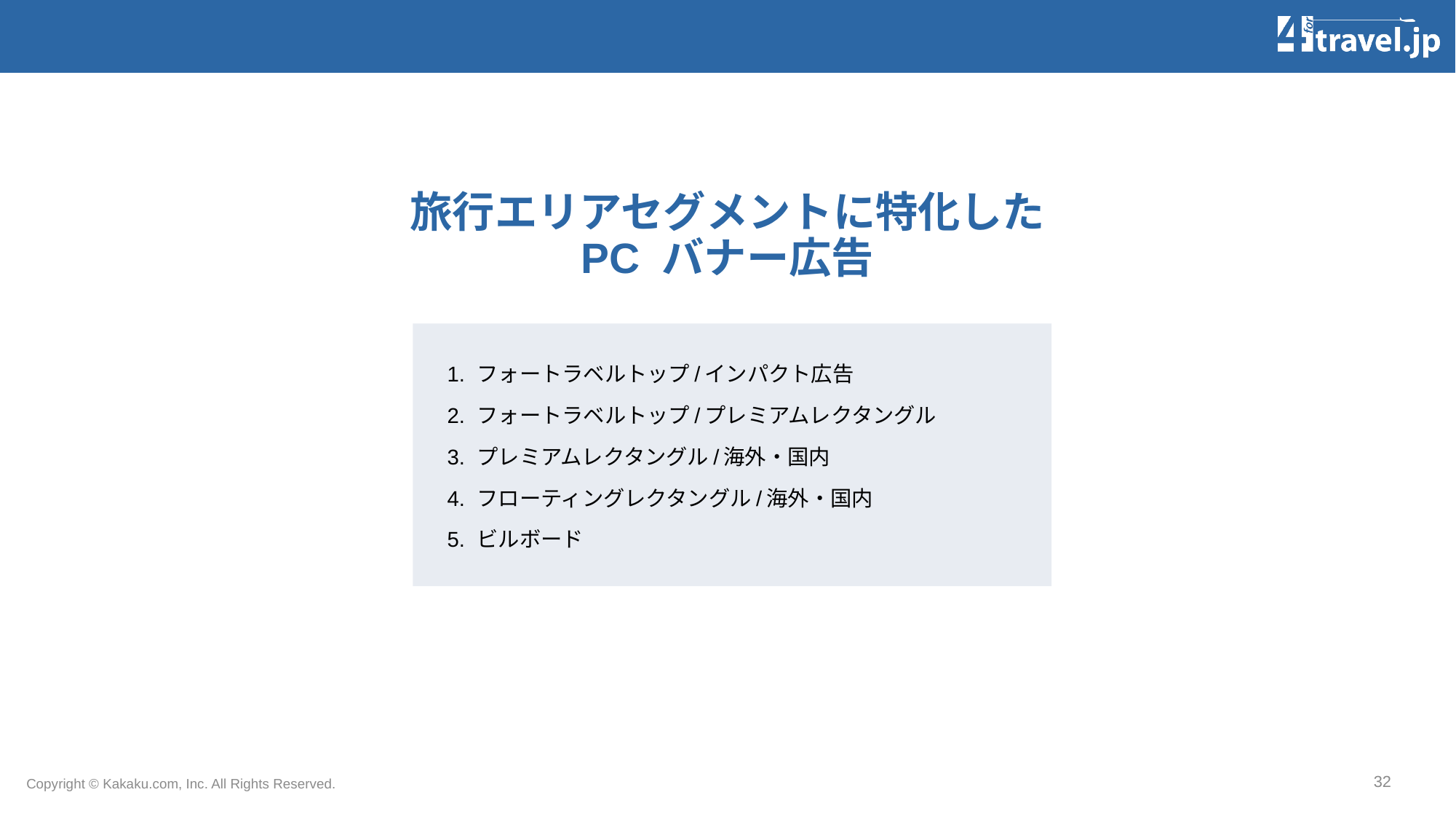

# 旅行エリアセグメントに特化した PC バナー広告
フォートラベルトップ/インパクト広告
フォートラベルトップ/プレミアムレクタングル
プレミアムレクタングル/海外・国内
フローティングレクタングル/海外・国内
ビルボード
32
Copyright © Kakaku.com, Inc. All Rights Reserved.